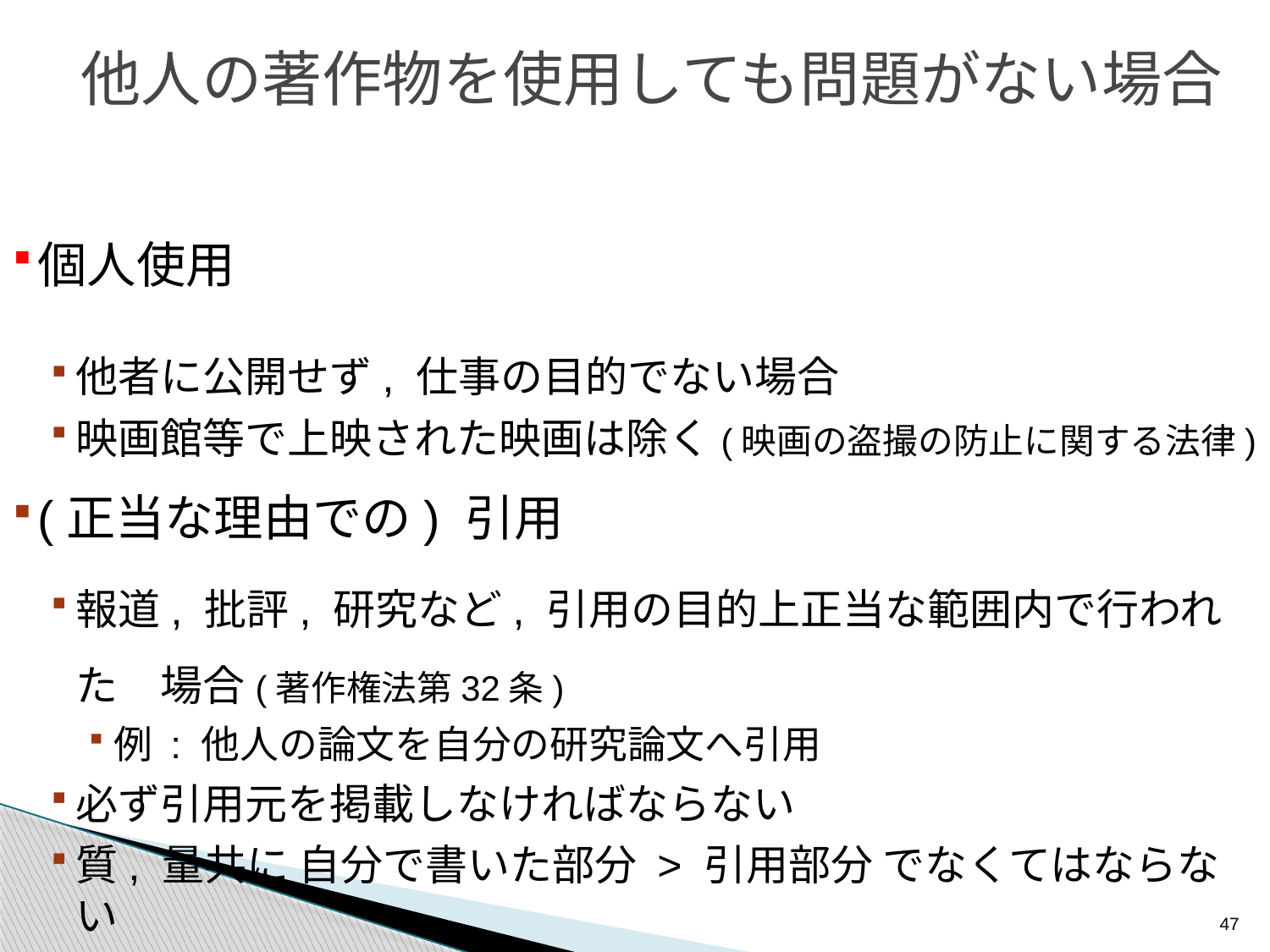

# 他人の著作物を使用しても問題がない場合
個人使用
他者に公開せず, 仕事の目的でない場合
映画館等で上映された映画は除く(映画の盗撮の防止に関する法律)
(正当な理由での) 引用
報道, 批評, 研究など, 引用の目的上正当な範囲内で行われた　場合(著作権法第32条)
例 : 他人の論文を自分の研究論文へ引用
必ず引用元を掲載しなければならない
質, 量共に 自分で書いた部分 > 引用部分 でなくてはならない
47